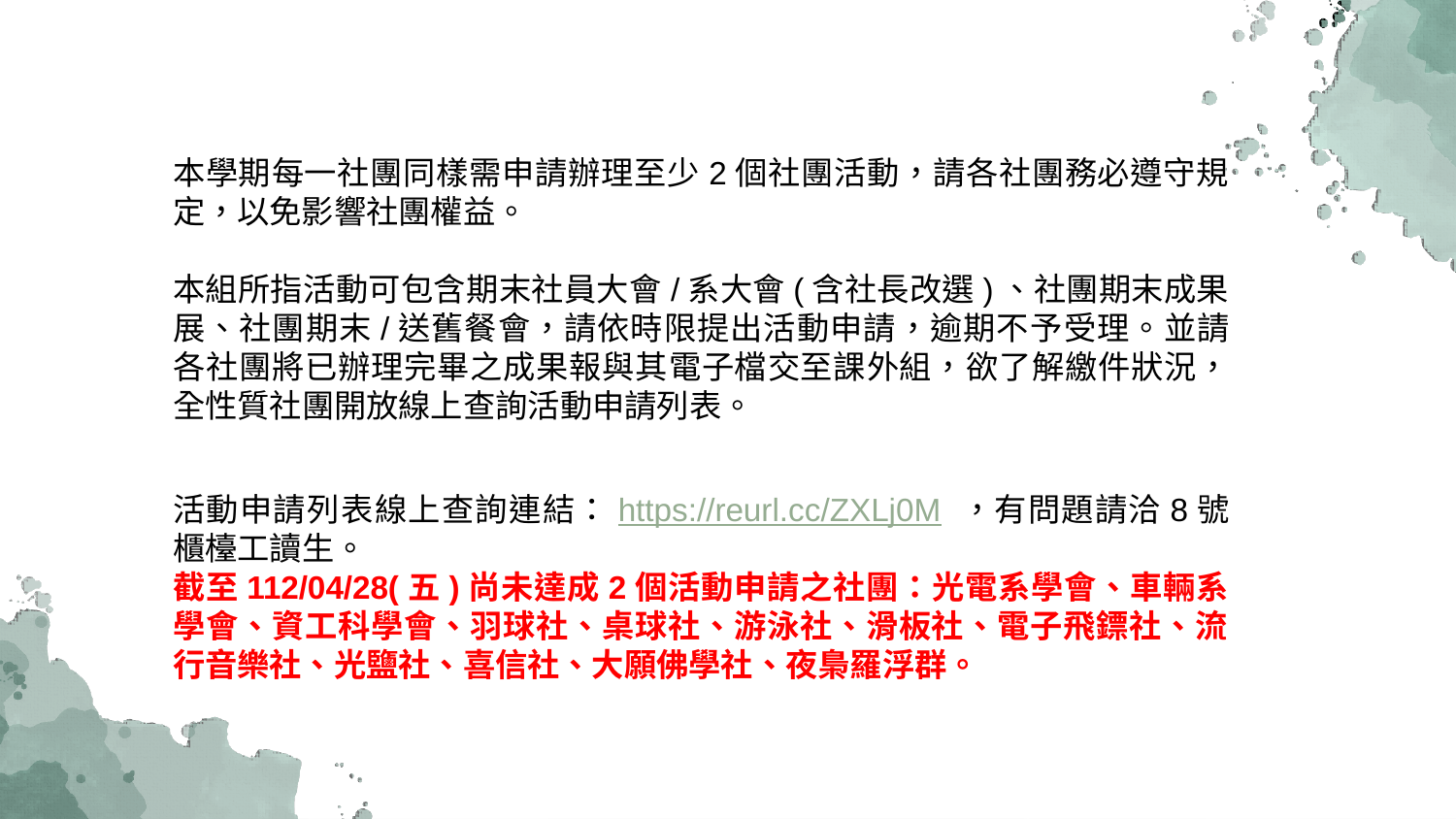

本學期每一社團同樣需申請辦理至少2個社團活動，請各社團務必遵守規定，以免影響社團權益。

本組所指活動可包含期末社員大會/系大會(含社長改選)、社團期末成果展、社團期末/送舊餐會，請依時限提出活動申請，逾期不予受理。並請各社團將已辦理完畢之成果報與其電子檔交至課外組，欲了解繳件狀況，全性質社團開放線上查詢活動申請列表。

活動申請列表線上查詢連結：https://reurl.cc/ZXLj0M ，有問題請洽8號櫃檯工讀生。
截至112/04/28(五)尚未達成2個活動申請之社團：光電系學會、車輛系學會、資工科學會、羽球社、桌球社、游泳社、滑板社、電子飛鏢社、流行音樂社、光鹽社、喜信社、大願佛學社、夜梟羅浮群。